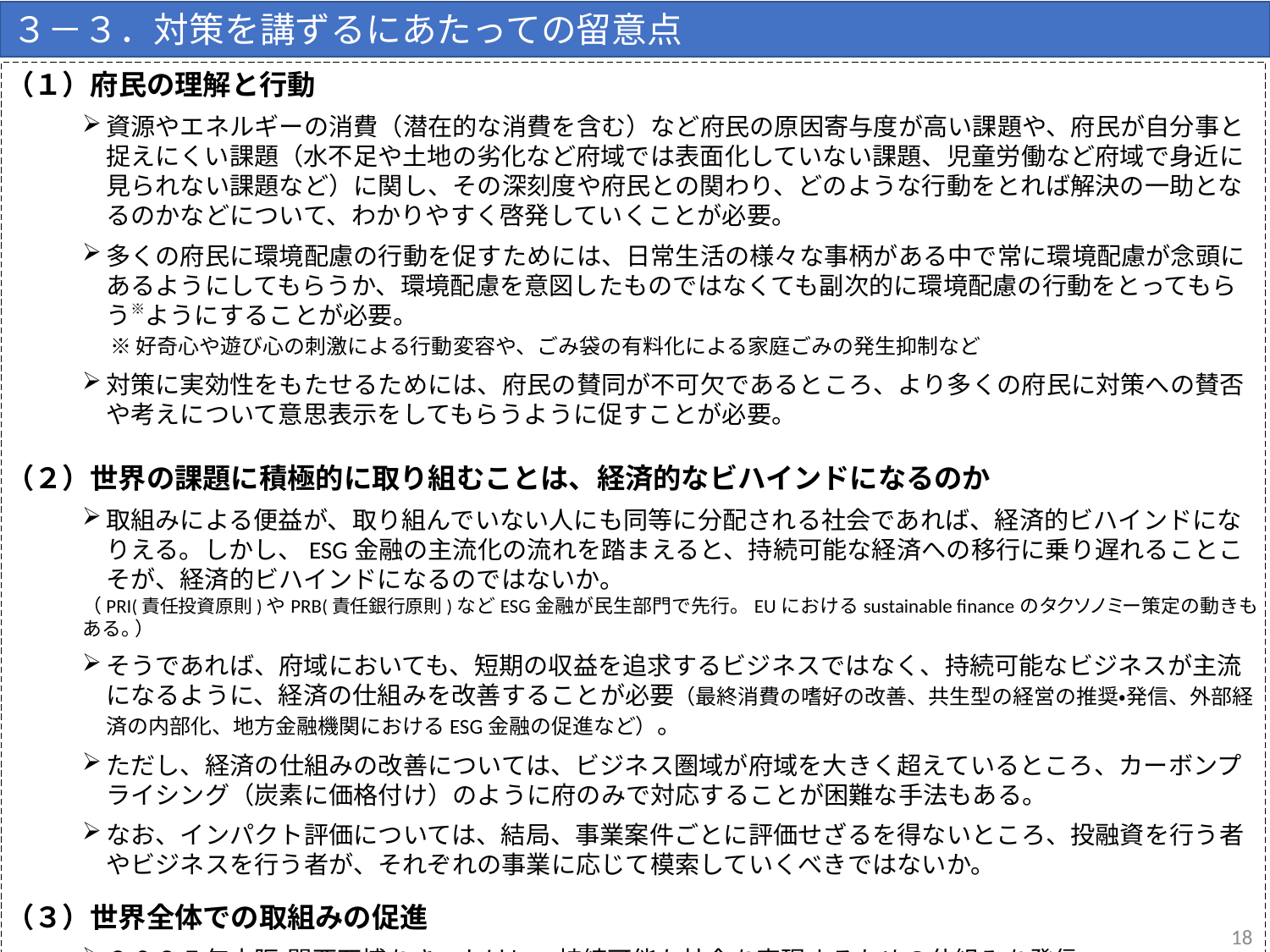

３－３．対策を講ずるにあたっての留意点
（１）府民の理解と行動
資源やエネルギーの消費（潜在的な消費を含む）など府民の原因寄与度が高い課題や、府民が自分事と捉えにくい課題（水不足や土地の劣化など府域では表面化していない課題、児童労働など府域で身近に見られない課題など）に関し、その深刻度や府民との関わり、どのような行動をとれば解決の一助となるのかなどについて、わかりやすく啓発していくことが必要。
多くの府民に環境配慮の行動を促すためには、日常生活の様々な事柄がある中で常に環境配慮が念頭にあるようにしてもらうか、環境配慮を意図したものではなくても副次的に環境配慮の行動をとってもらう※ようにすることが必要。
　　　　 ※ 好奇心や遊び心の刺激による行動変容や、ごみ袋の有料化による家庭ごみの発生抑制など
対策に実効性をもたせるためには、府民の賛同が不可欠であるところ、より多くの府民に対策への賛否や考えについて意思表示をしてもらうように促すことが必要。

（２）世界の課題に積極的に取り組むことは、経済的なビハインドになるのか
取組みによる便益が、取り組んでいない人にも同等に分配される社会であれば、経済的ビハインドになりえる。しかし、ESG金融の主流化の流れを踏まえると、持続可能な経済への移行に乗り遅れることこそが、経済的ビハインドになるのではないか。
（PRI(責任投資原則)やPRB(責任銀行原則)などESG金融が民生部門で先行。EUにおけるsustainable financeのタクソノミー策定の動きもある。）
そうであれば、府域においても、短期の収益を追求するビジネスではなく、持続可能なビジネスが主流になるように、経済の仕組みを改善することが必要（最終消費の嗜好の改善、共生型の経営の推奨・発信、外部経済の内部化、地方金融機関におけるESG金融の促進など）。
ただし、経済の仕組みの改善については、ビジネス圏域が府域を大きく超えているところ、カーボンプライシング（炭素に価格付け）のように府のみで対応することが困難な手法もある。
なお、インパクト評価については、結局、事業案件ごとに評価せざるを得ないところ、投融資を行う者やビジネスを行う者が、それぞれの事業に応じて模索していくべきではないか。

（３）世界全体での取組みの促進
２０２５年大阪・関西万博をきっかけに、持続可能な社会を実現するための仕組みを発信
18